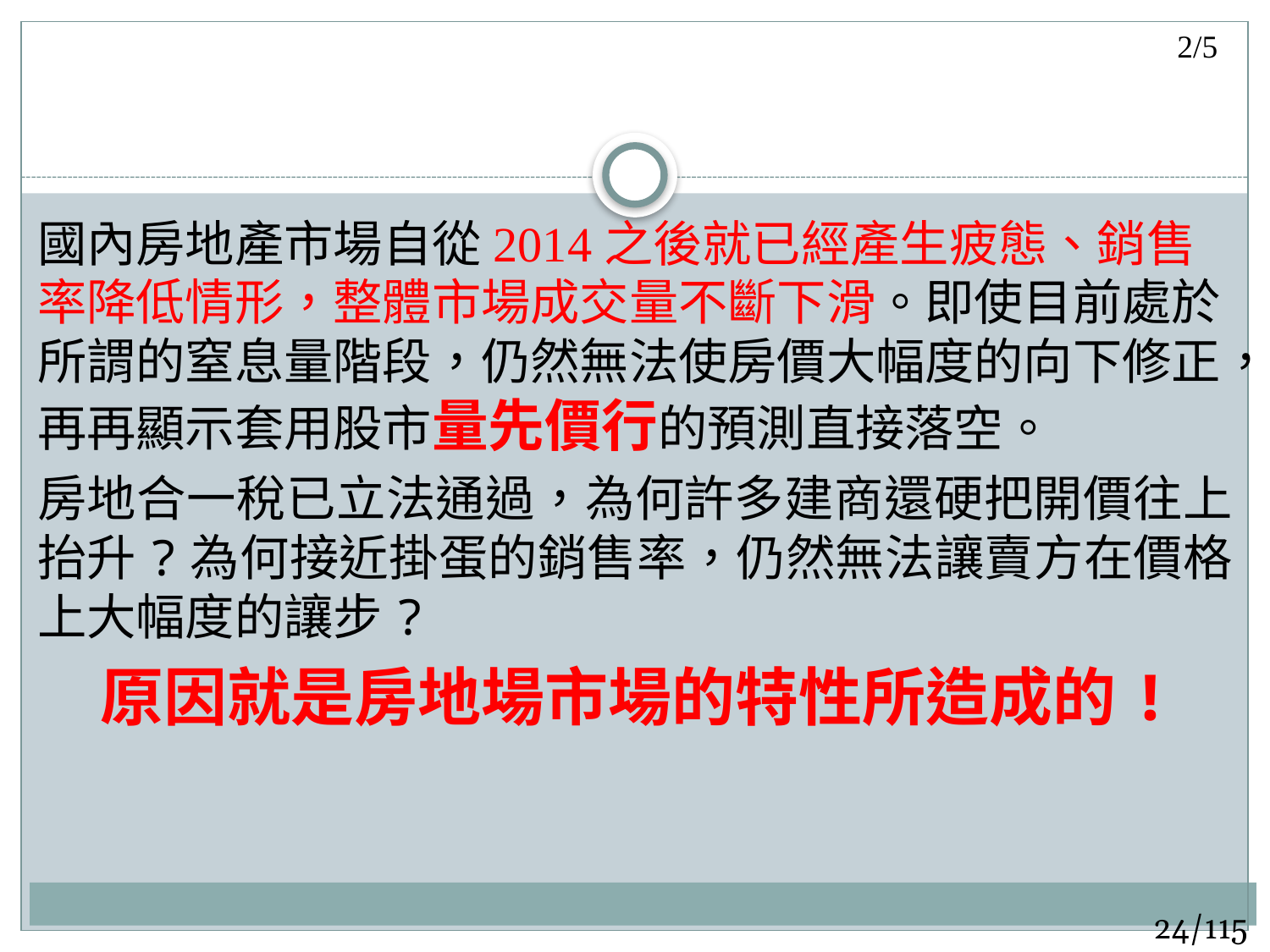

2/5
國內房地產市場自從2014之後就已經產生疲態、銷售率降低情形，整體市場成交量不斷下滑。即使目前處於所謂的窒息量階段，仍然無法使房價大幅度的向下修正，再再顯示套用股市量先價行的預測直接落空。
房地合一稅已立法通過，為何許多建商還硬把開價往上抬升?為何接近掛蛋的銷售率，仍然無法讓賣方在價格上大幅度的讓步?
原因就是房地場市場的特性所造成的!